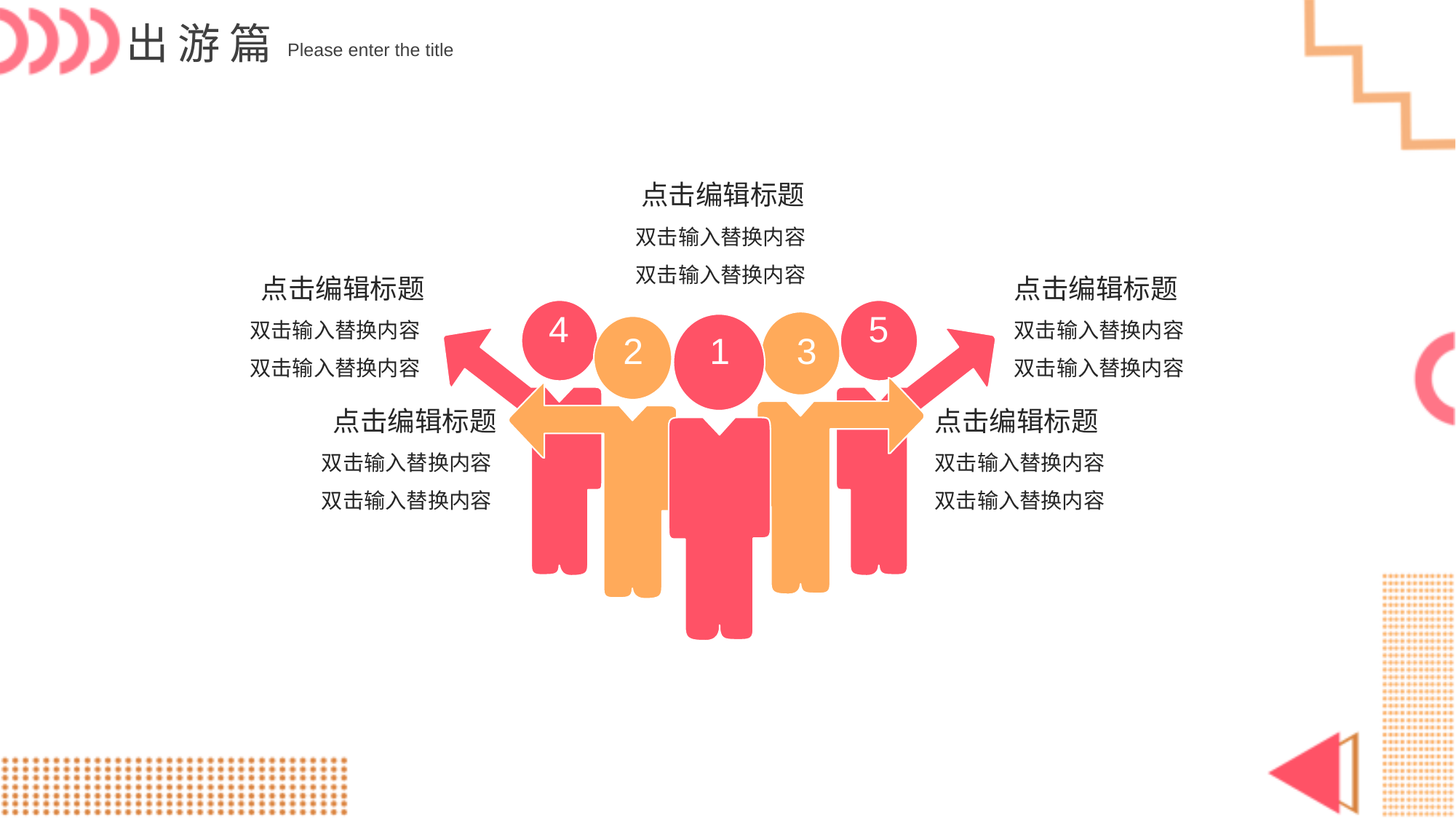

出游篇
Please enter the title
点击编辑标题
双击输入替换内容
双击输入替换内容
点击编辑标题
点击编辑标题
双击输入替换内容
双击输入替换内容

双击输入替换内容
双击输入替换内容
4
5

2
1
3
点击编辑标题
点击编辑标题
双击输入替换内容
双击输入替换内容
双击输入替换内容
双击输入替换内容